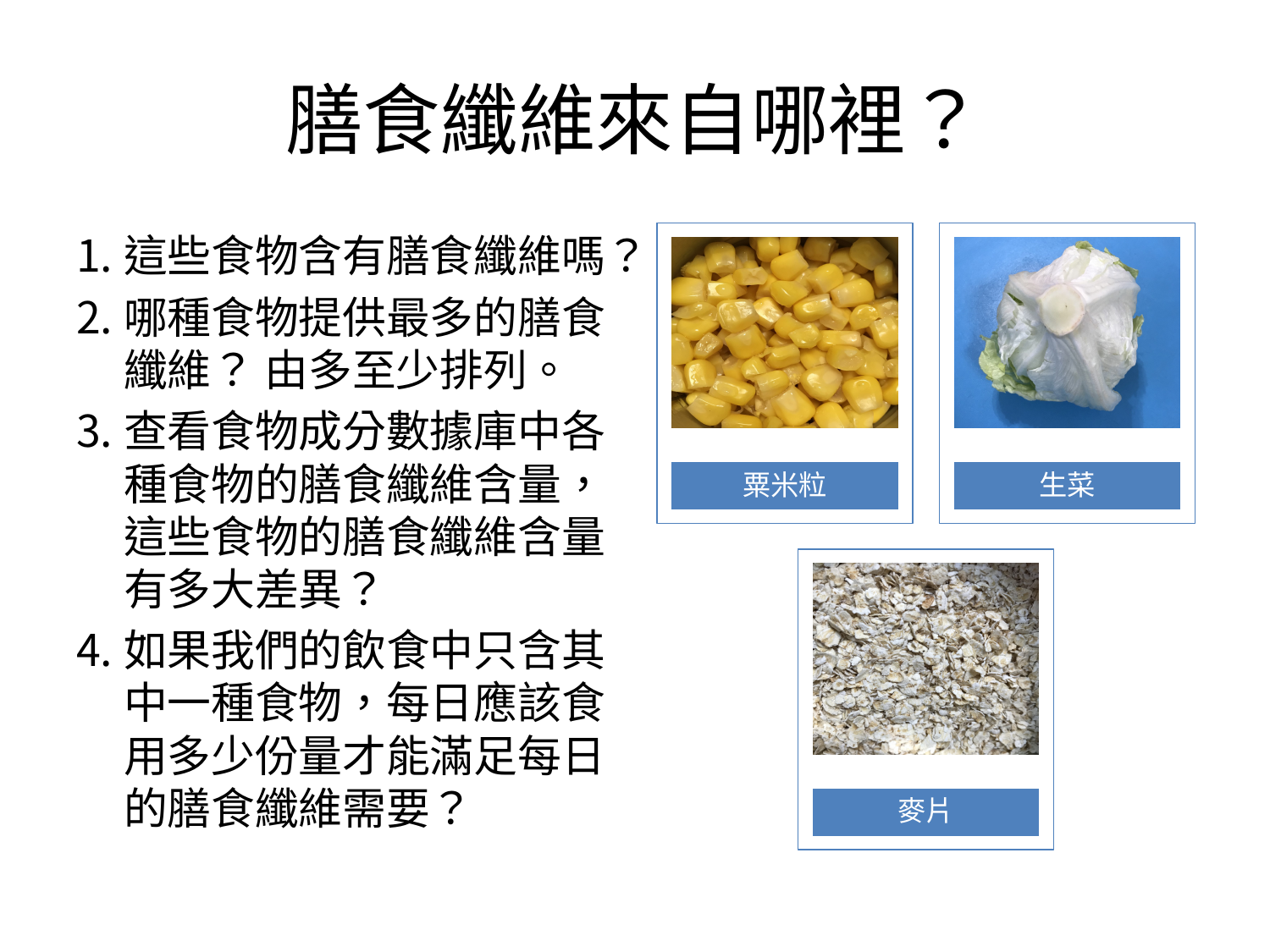

# 膳食纖維來自哪裡？
這些食物含有膳食纖維嗎？
哪種食物提供最多的膳食纖維？ 由多至少排列。
查看食物成分數據庫中各種食物的膳食纖維含量，這些食物的膳食纖維含量有多大差異？
如果我們的飲食中只含其中一種食物，每日應該食用多少份量才能滿足每日的膳食纖維需要？
粟米粒

生菜

麥片